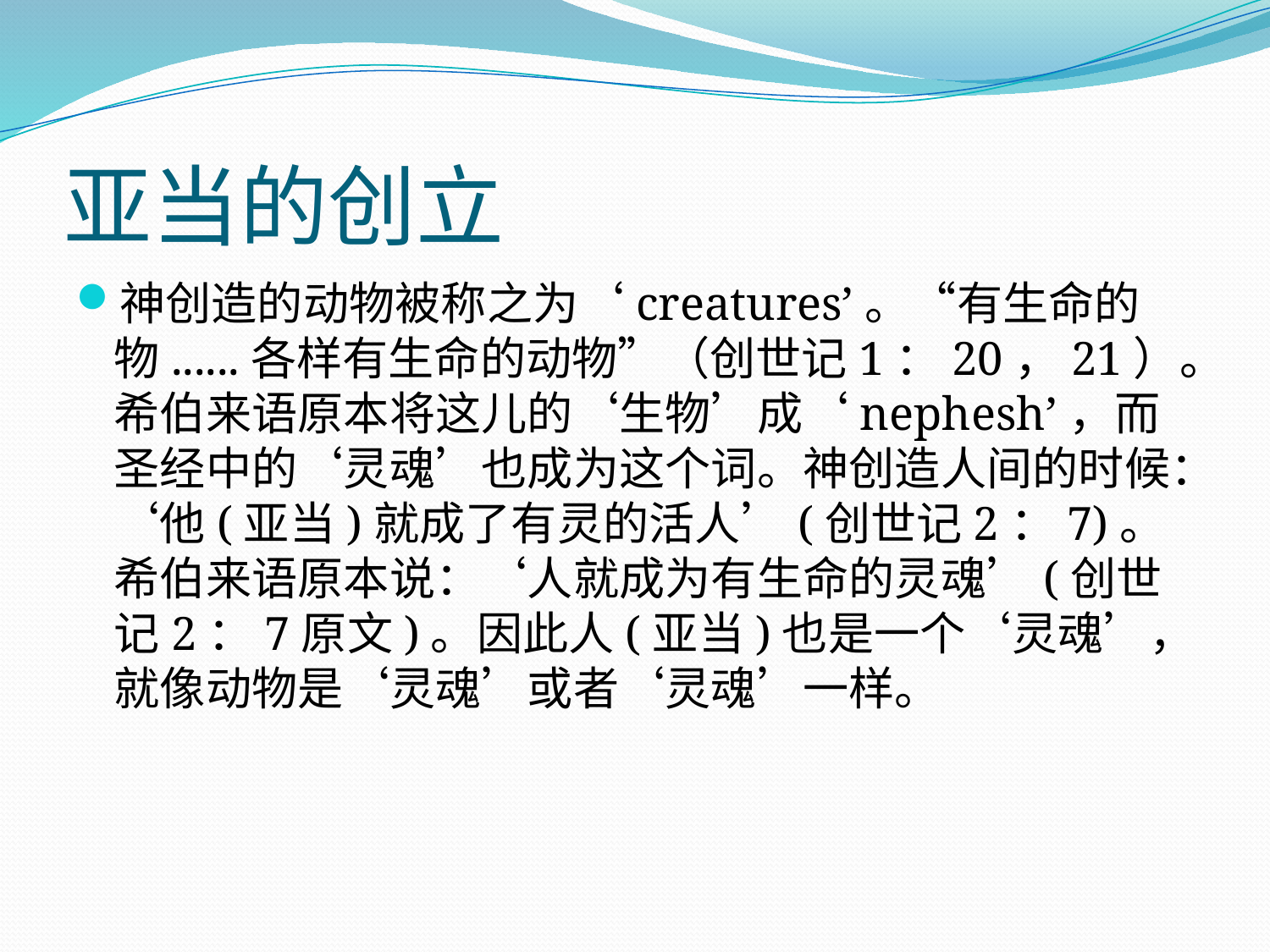

# 亚当的创立
神创造的动物被称之为‘creatures’。“有生命的物......各样有生命的动物”（创世记1：20，21）。希伯来语原本将这儿的‘生物’成‘nephesh’，而圣经中的‘灵魂’也成为这个词。神创造人间的时候：‘他(亚当)就成了有灵的活人’(创世记2：7)。希伯来语原本说：‘人就成为有生命的灵魂’(创世记2：7原文)。因此人(亚当)也是一个‘灵魂’，就像动物是‘灵魂’或者‘灵魂’一样。